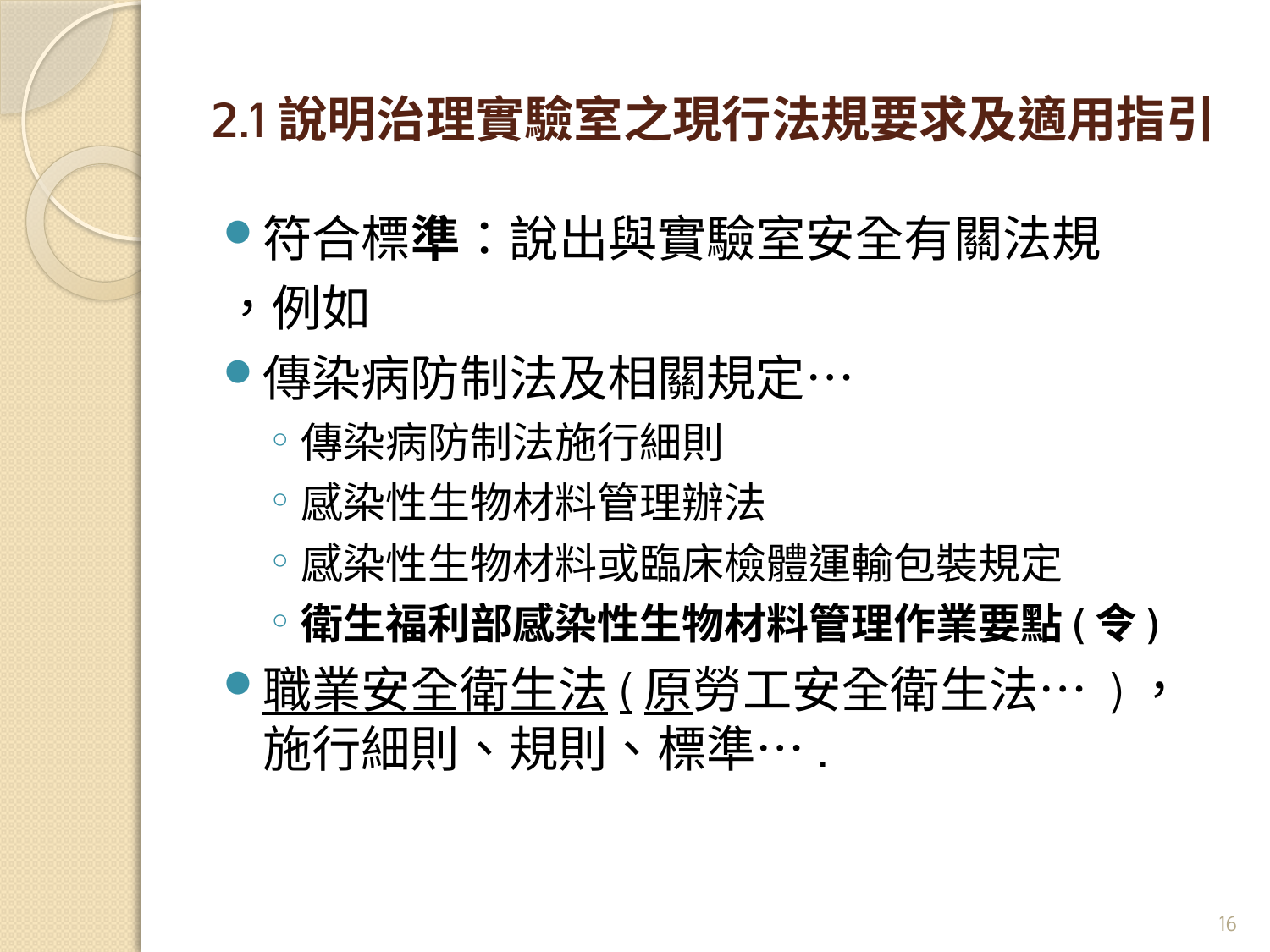

# 2.1說明治理實驗室之現行法規要求及適用指引
符合標準：說出與實驗室安全有關法規
，例如
傳染病防制法及相關規定…
傳染病防制法施行細則
感染性生物材料管理辦法
感染性生物材料或臨床檢體運輸包裝規定
衛生福利部感染性生物材料管理作業要點(令)
職業安全衛生法(原勞工安全衛生法… )，施行細則、規則、標準….

16